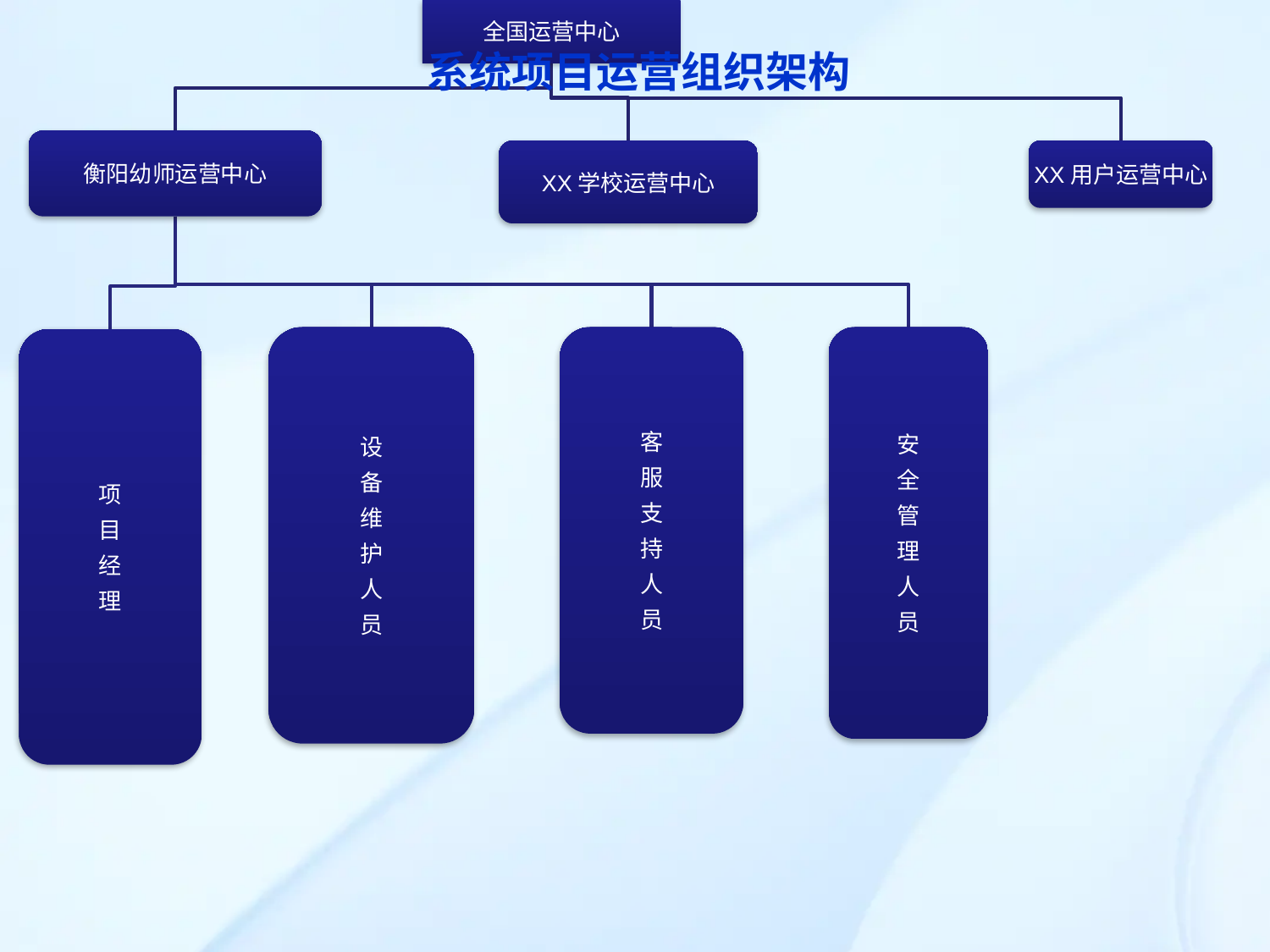

系统项目运营组织架构
全国运营中心
衡阳幼师运营中心
项
目
经
理
设
备
维
护
人
员
客
服
支
持
人
员
安
全
管
理
人
员
XX学校运营中心
XX用户运营中心